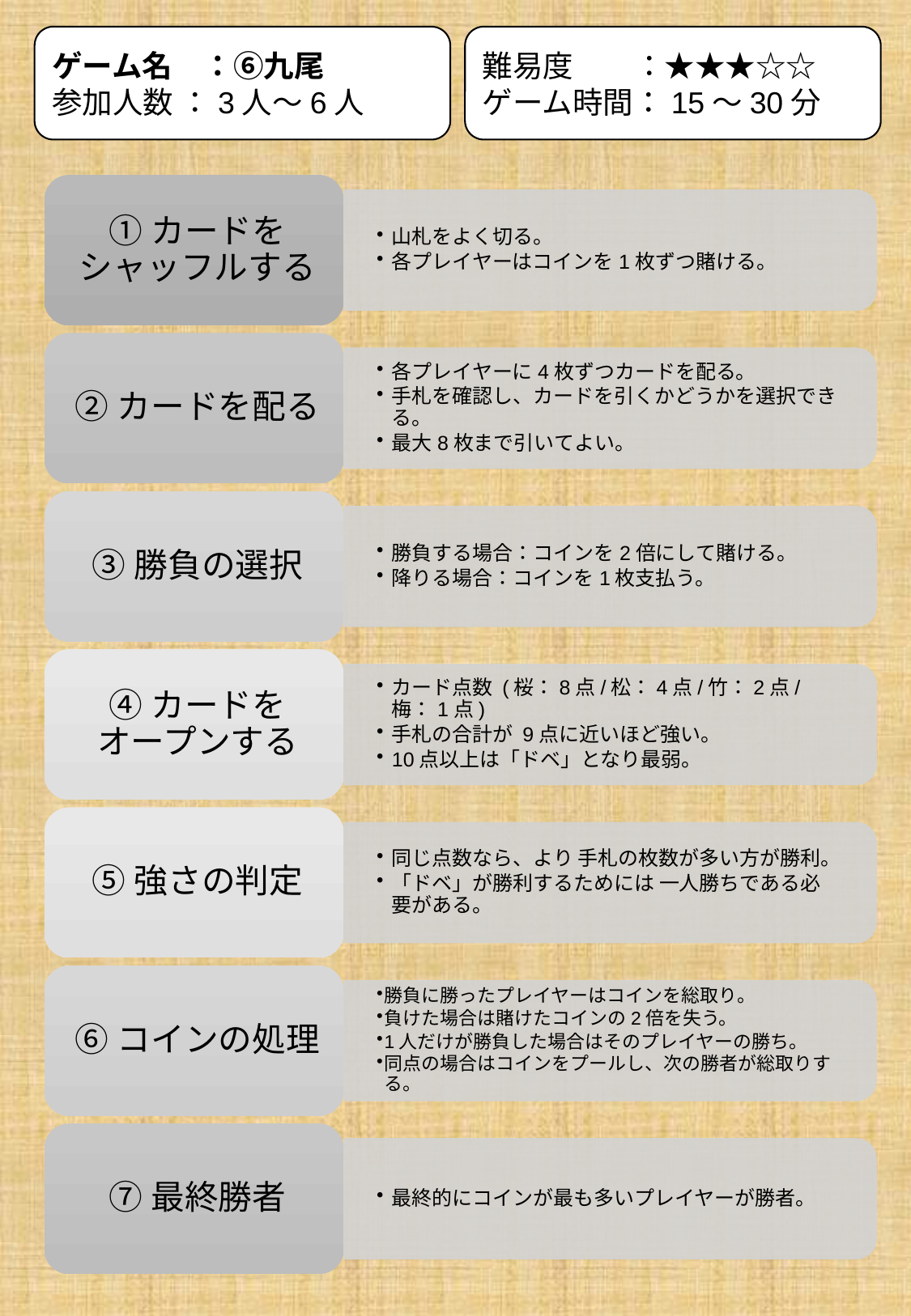

ゲーム名　：⑥九尾
参加人数 ：3人～6人
難易度　　：★★★☆☆
ゲーム時間：15～30分
山札をよく切る。
各プレイヤーはコインを1枚ずつ賭ける。
①カードを
シャッフルする
各プレイヤーに4枚ずつカードを配る。
手札を確認し、カードを引くかどうかを選択できる。
最大8枚まで引いてよい。
②カードを配る
勝負する場合：コインを2倍にして賭ける。
降りる場合：コインを1枚支払う。
③勝負の選択
カード点数 (桜：8点/松：4点/竹：2点/梅：1点)
手札の合計が 9点に近いほど強い。
10点以上は「ドベ」となり最弱。
④カードを
オープンする
同じ点数なら、より 手札の枚数が多い方が勝利。
「ドベ」が勝利するためには 一人勝ちである必要がある。
⑤強さの判定
勝負に勝ったプレイヤーはコインを総取り。
負けた場合は賭けたコインの2倍を失う。
1人だけが勝負した場合はそのプレイヤーの勝ち。
同点の場合はコインをプールし、次の勝者が総取りする。
⑥コインの処理
最終的にコインが最も多いプレイヤーが勝者。
⑦最終勝者